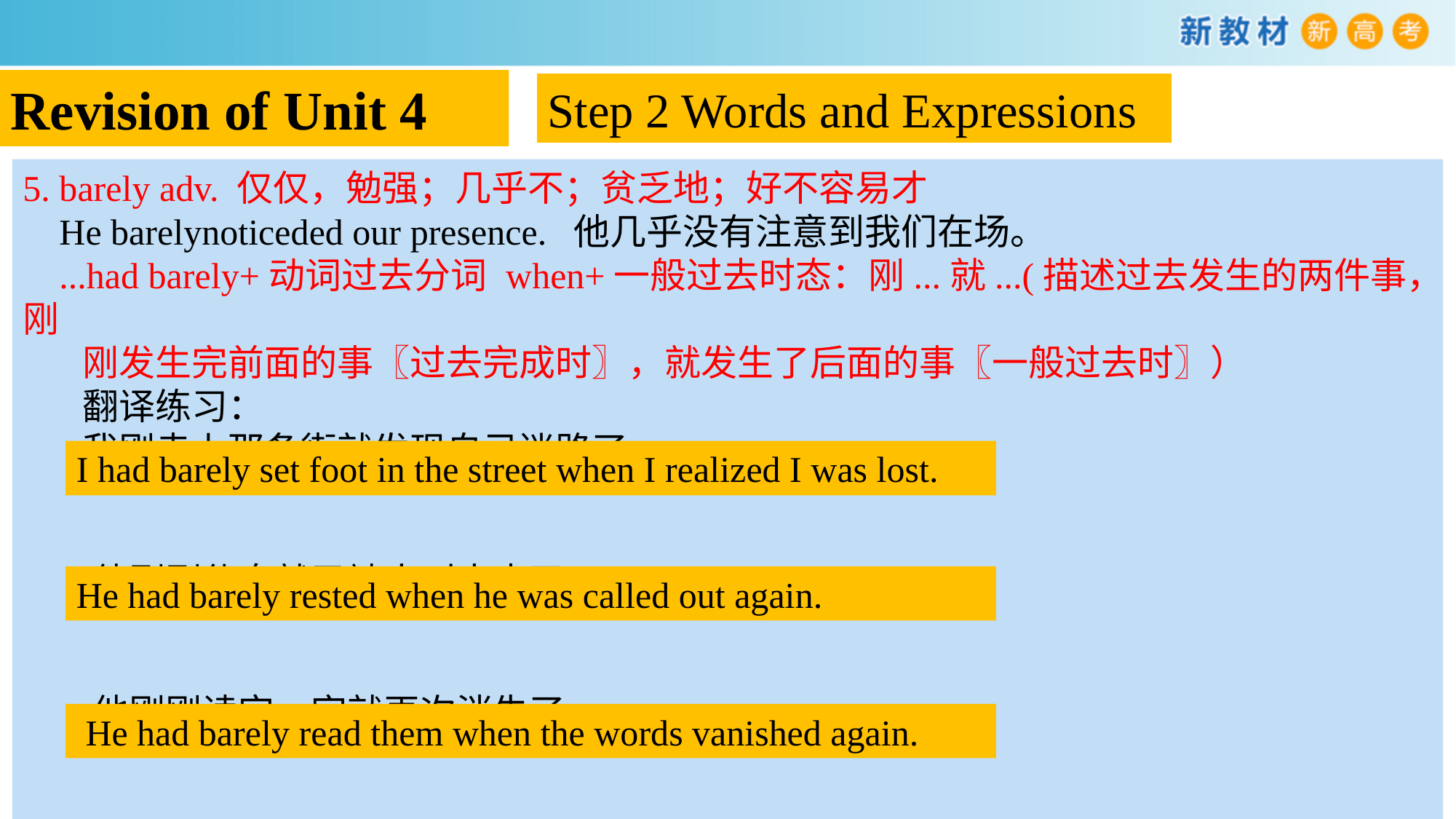

Revision of Unit 4
Step 2 Words and Expressions
5. barely adv. 仅仅，勉强；几乎不；贫乏地；好不容易才
    He barelynoticeded our presence.  他几乎没有注意到我们在场。
    ...had barely+动词过去分词 when+一般过去时态：刚...就...(描述过去发生的两件事，刚
     刚发生完前面的事〖过去完成时〗，就发生了后面的事〖一般过去时〗）
     翻译练习：
     我刚走上那条街就发现自己迷路了。

      他刚刚休息就又被人叫出去了。

      他刚刚读完，字就再次消失了。

I had barely set foot in the street when I realized I was lost.
He had barely rested when he was called out again.
 He had barely read them when the words vanished again.